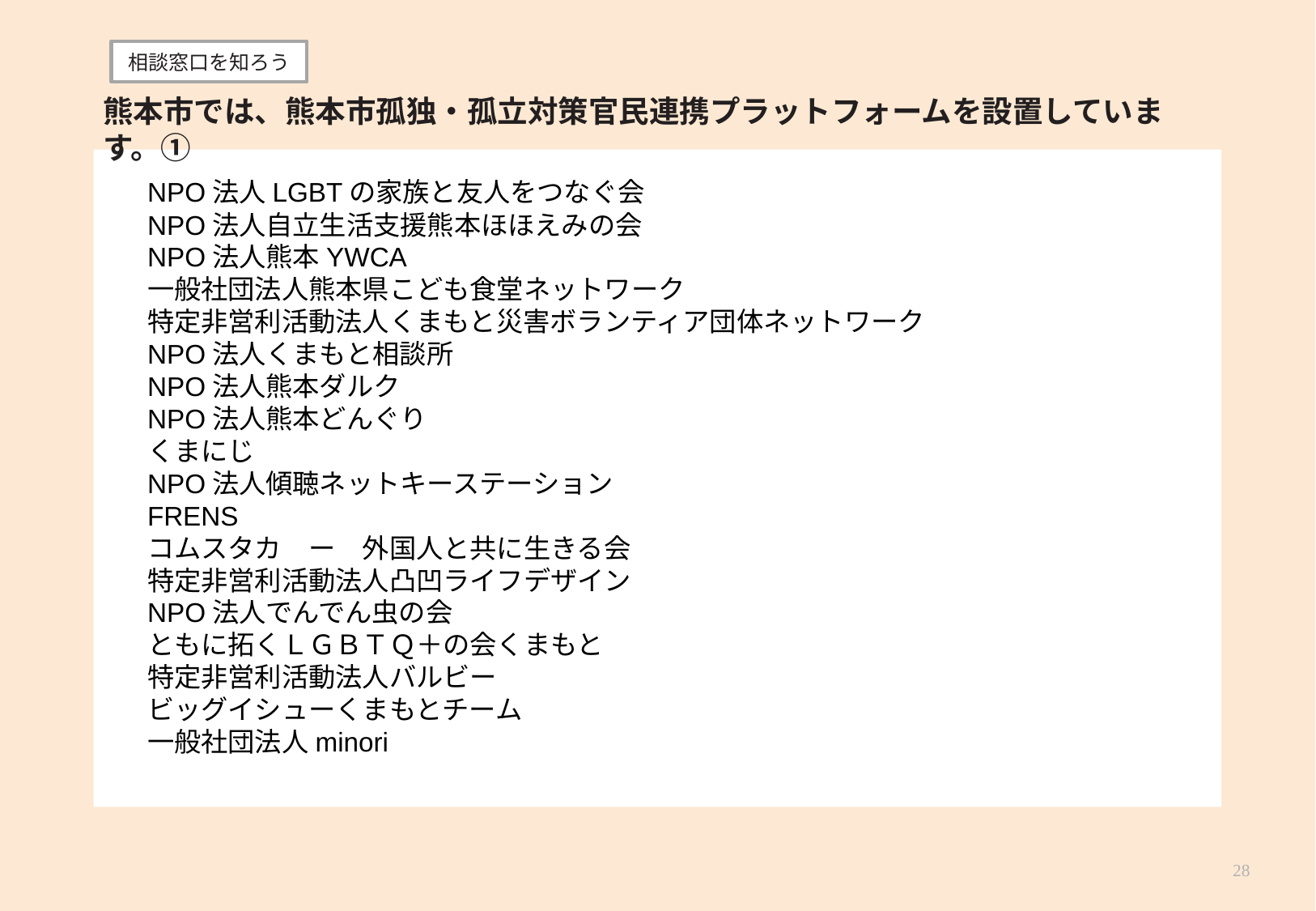

相談窓口を知ろう
熊本市では、熊本市孤独・孤立対策官民連携プラットフォームを設置しています。①

NPO法人LGBTの家族と友人をつなぐ会
NPO法人自立生活支援熊本ほほえみの会
NPO法人熊本YWCA
一般社団法人熊本県こども食堂ネットワーク
特定非営利活動法人くまもと災害ボランティア団体ネットワーク
NPO法人くまもと相談所
NPO法人熊本ダルク
NPO法人熊本どんぐり
くまにじ
NPO法人傾聴ネットキーステーション
FRENS
コムスタカ　ー　外国人と共に生きる会
特定非営利活動法人凸凹ライフデザイン
NPO法人でんでん虫の会
ともに拓くＬＧＢＴＱ＋の会くまもと
特定非営利活動法人バルビー
ビッグイシューくまもとチーム
一般社団法人minori
28